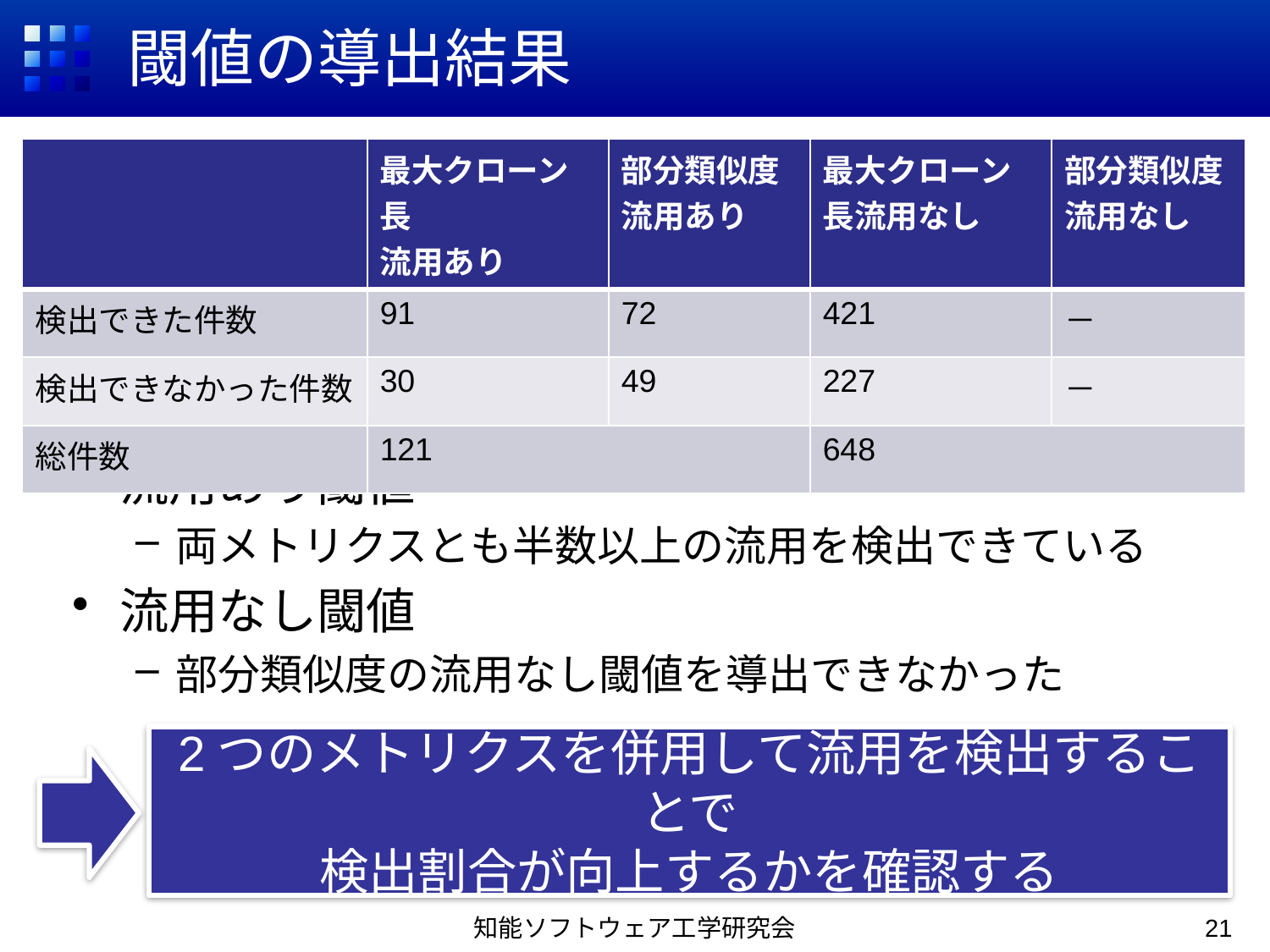

# 閾値の導出結果
|  | 最大クローン長 流用あり | 部分類似度 流用あり | 最大クローン長流用なし | 部分類似度 流用なし |
| --- | --- | --- | --- | --- |
| 検出できた件数 | 91 | 72 | 421 | － |
| 検出できなかった件数 | 30 | 49 | 227 | － |
| 総件数 | 121 |  | 648 |  |

流用あり閾値
両メトリクスとも半数以上の流用を検出できている
流用なし閾値
部分類似度の流用なし閾値を導出できなかった
2つのメトリクスを併用して流用を検出することで
検出割合が向上するかを確認する

知能ソフトウェア工学研究会
21